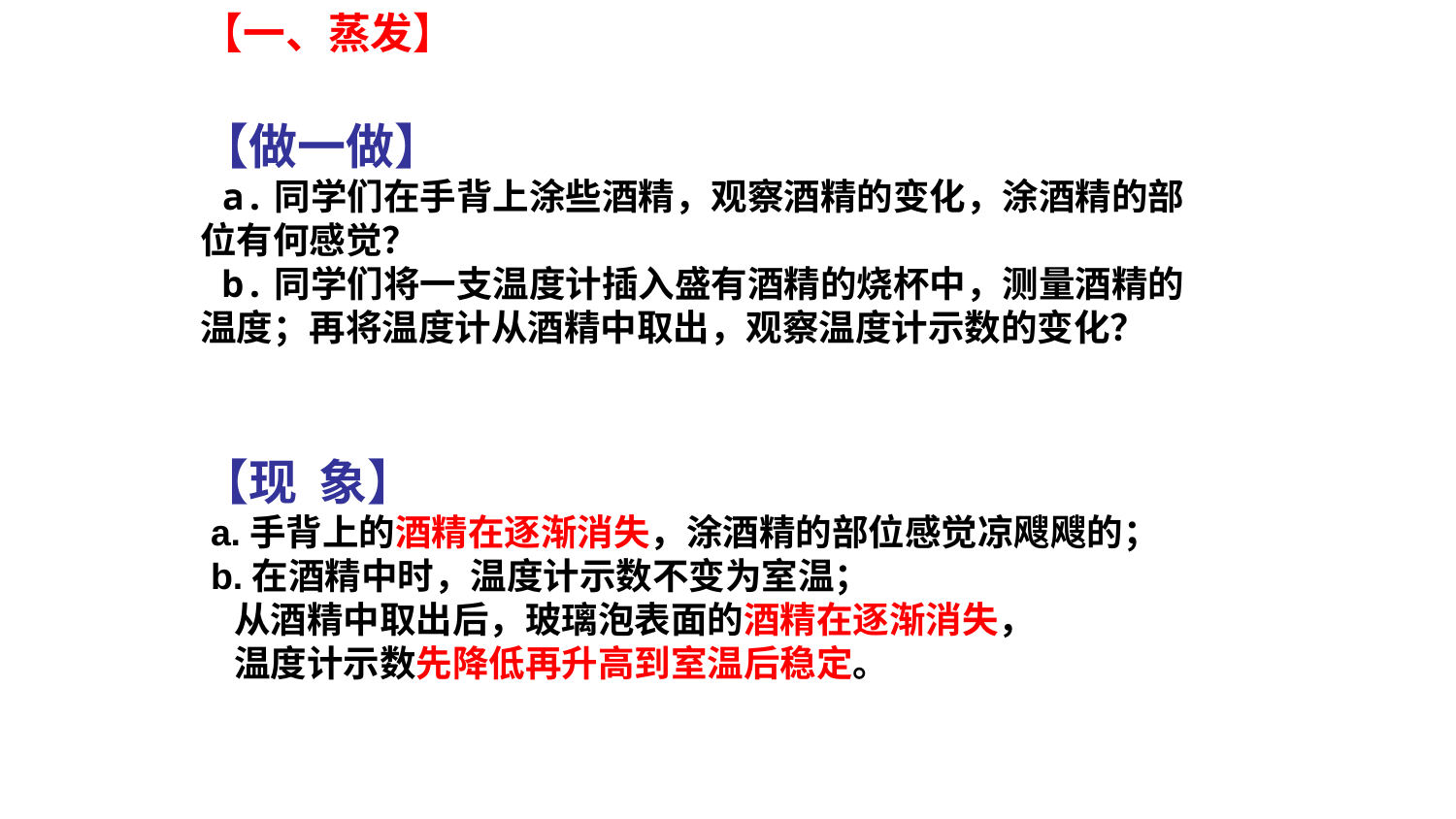

【一、蒸发】

【做一做】
 a.同学们在手背上涂些酒精，观察酒精的变化，涂酒精的部位有何感觉？
 b.同学们将一支温度计插入盛有酒精的烧杯中，测量酒精的温度；再将温度计从酒精中取出，观察温度计示数的变化？
【现  象】
 a.手背上的酒精在逐渐消失，涂酒精的部位感觉凉飕飕的；
 b.在酒精中时，温度计示数不变为室温；
   从酒精中取出后，玻璃泡表面的酒精在逐渐消失，
   温度计示数先降低再升高到室温后稳定。